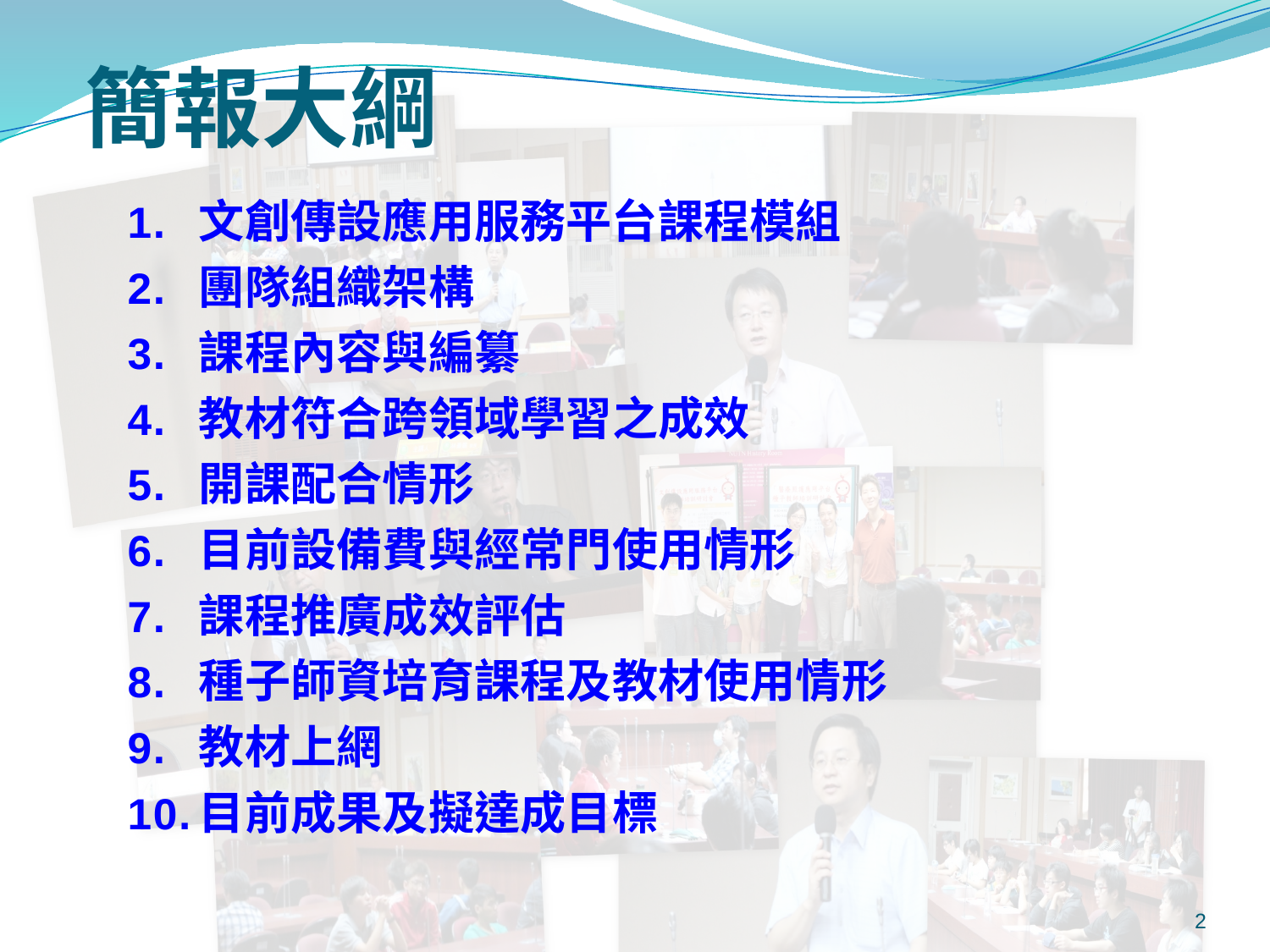

簡報大綱
文創傳設應用服務平台課程模組
團隊組織架構
課程內容與編纂
教材符合跨領域學習之成效
開課配合情形
目前設備費與經常門使用情形
課程推廣成效評估
種子師資培育課程及教材使用情形
教材上網
目前成果及擬達成目標
2